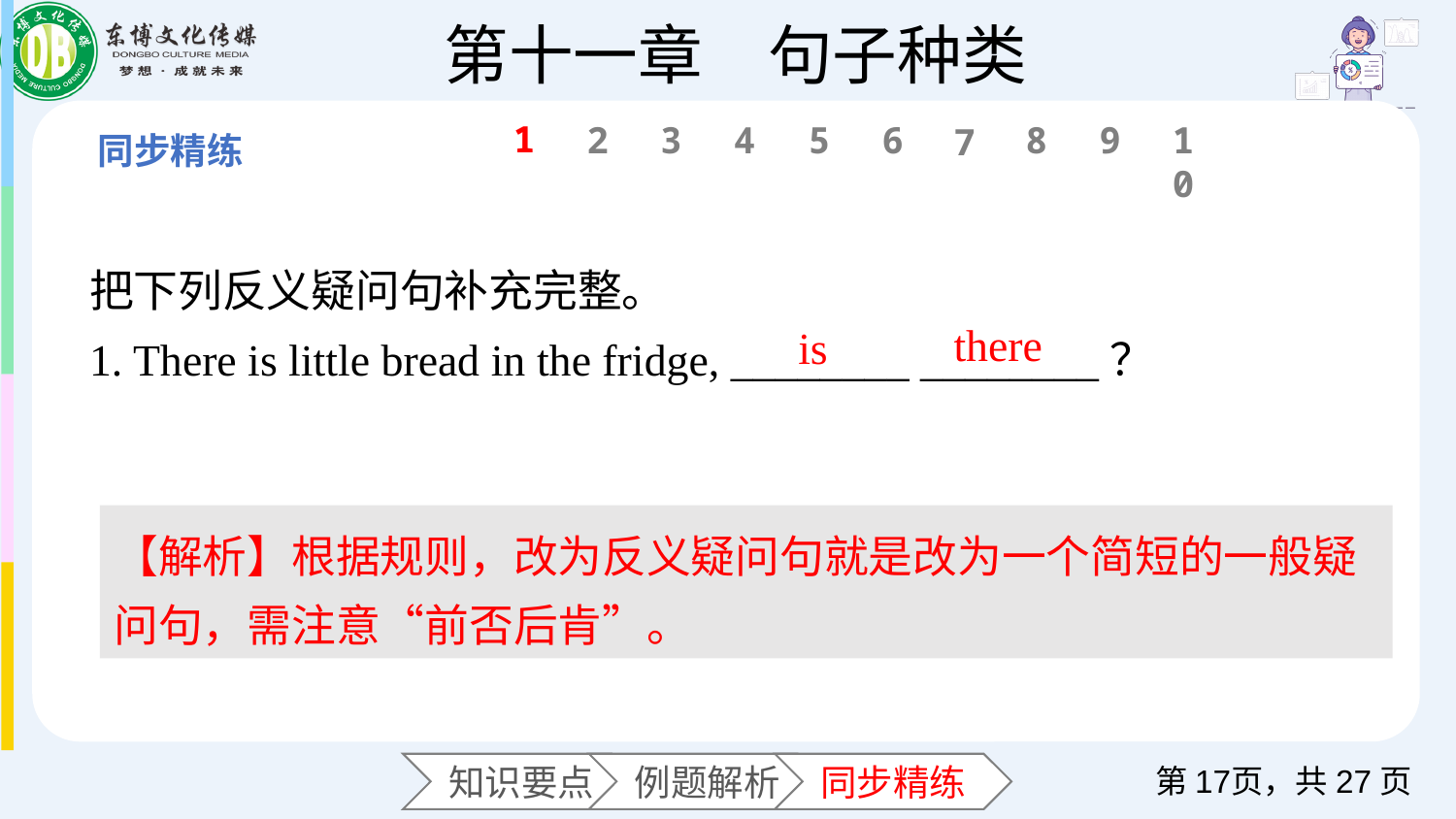

1
6
2
3
4
5
8
9
10
7
把下列反义疑问句补充完整。
1. There is little bread in the fridge, ________ ________？
there
 is
【解析】根据规则，改为反义疑问句就是改为一个简短的一般疑问句，需注意“前否后肯”。